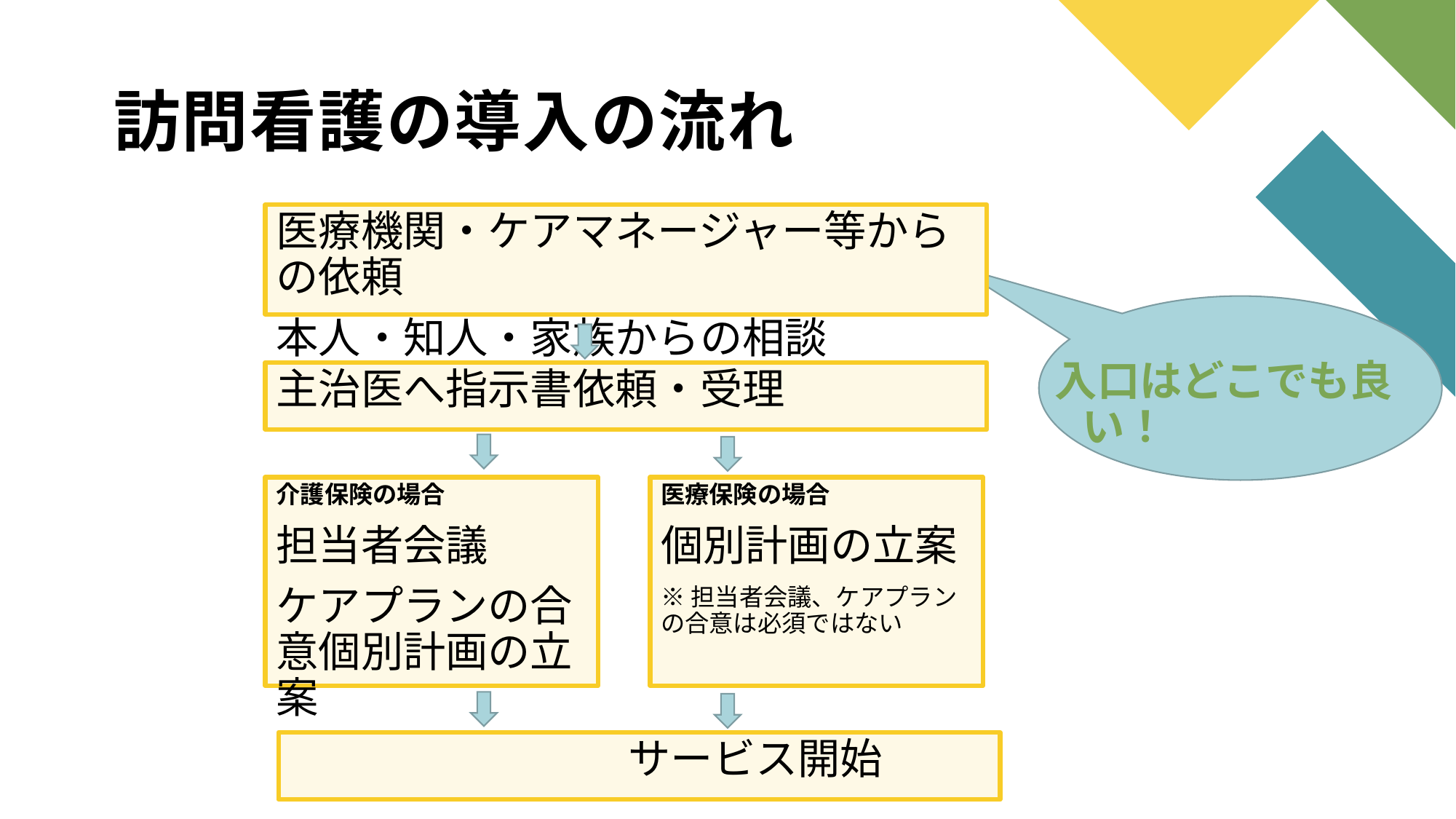

# 訪問看護の導入の流れ

医療機関・ケアマネージャー等からの依頼
本人・知人・家族からの相談

入口はどこでも良い！
主治医へ指示書依頼・受理

医療保険の場合
個別計画の立案
※担当者会議、ケアプランの合意は必須ではない
介護保険の場合
担当者会議
ケアプランの合意個別計画の立案

　　　　　　　　サービス開始